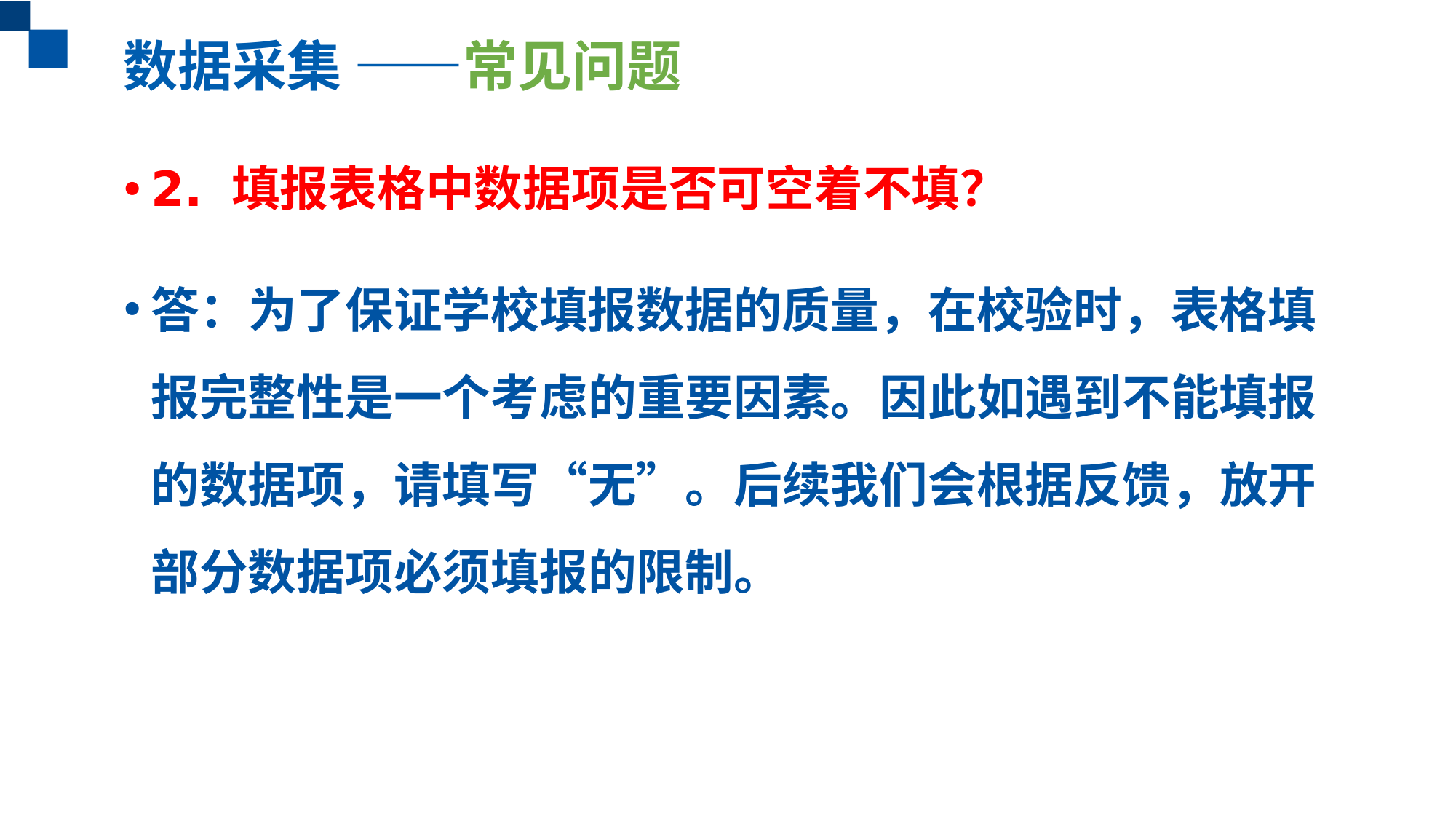

数据采集 ——常见问题

2. 填报表格中数据项是否可空着不填？
答：为了保证学校填报数据的质量，在校验时，表格填报完整性是一个考虑的重要因素。因此如遇到不能填报的数据项，请填写“无”。后续我们会根据反馈，放开部分数据项必须填报的限制。